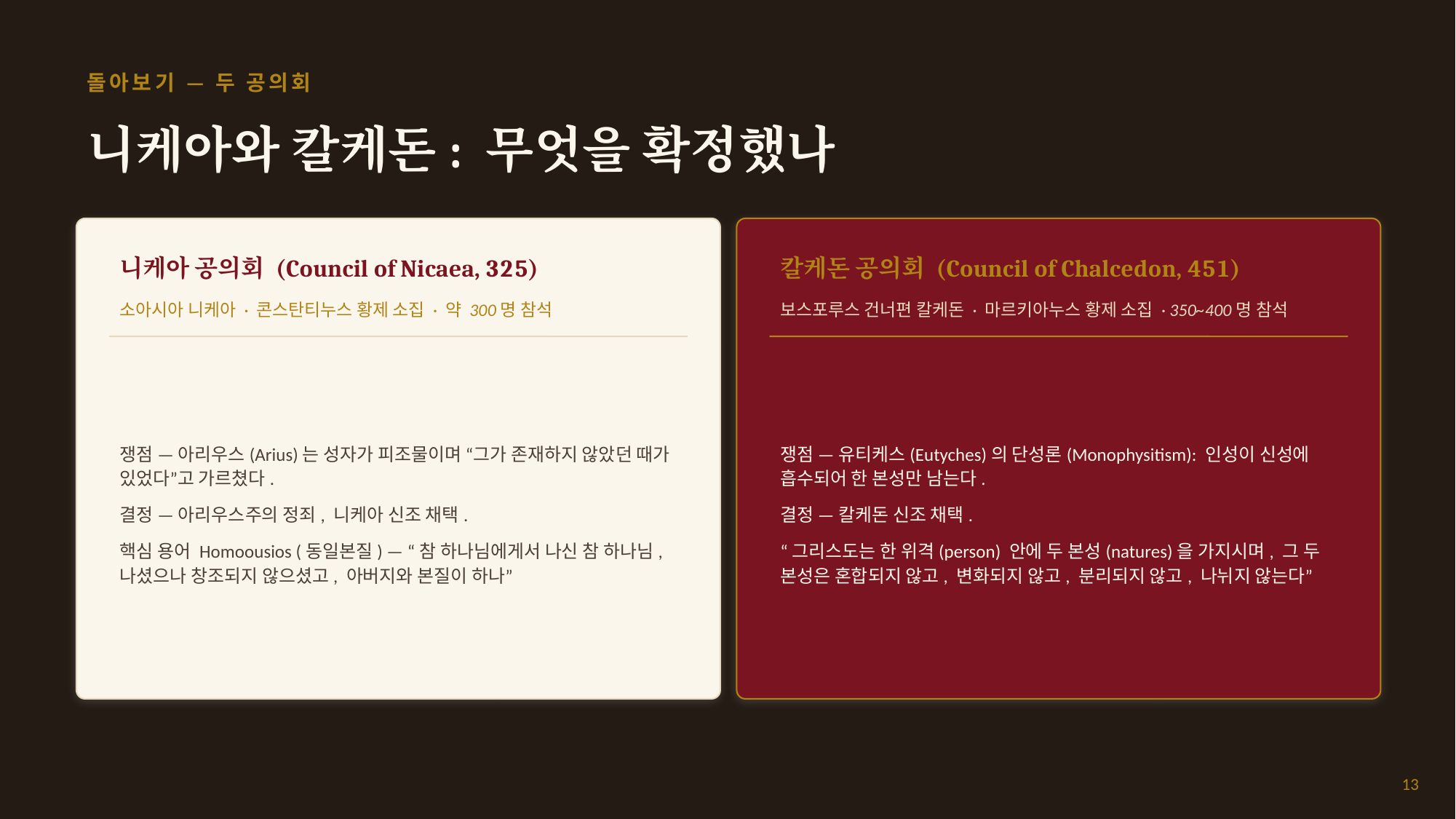

돌아보기 — 두 공의회
니케아와 칼케돈: 무엇을 확정했나

니케아 공의회 (Council of Nicaea, 325)
칼케돈 공의회 (Council of Chalcedon, 451)
소아시아 니케아 · 콘스탄티누스 황제 소집 · 약 300명 참석
보스포루스 건너편 칼케돈 · 마르키아누스 황제 소집 · 350~400명 참석

쟁점 — 아리우스(Arius)는 성자가 피조물이며 “그가 존재하지 않았던 때가 있었다”고 가르쳤다.
결정 — 아리우스주의 정죄, 니케아 신조 채택.
핵심 용어 Homoousios (동일본질) — “참 하나님에게서 나신 참 하나님, 나셨으나 창조되지 않으셨고, 아버지와 본질이 하나”
쟁점 — 유티케스(Eutyches)의 단성론(Monophysitism): 인성이 신성에 흡수되어 한 본성만 남는다.
결정 — 칼케돈 신조 채택.
“그리스도는 한 위격(person) 안에 두 본성(natures)을 가지시며, 그 두 본성은 혼합되지 않고, 변화되지 않고, 분리되지 않고, 나뉘지 않는다”
13